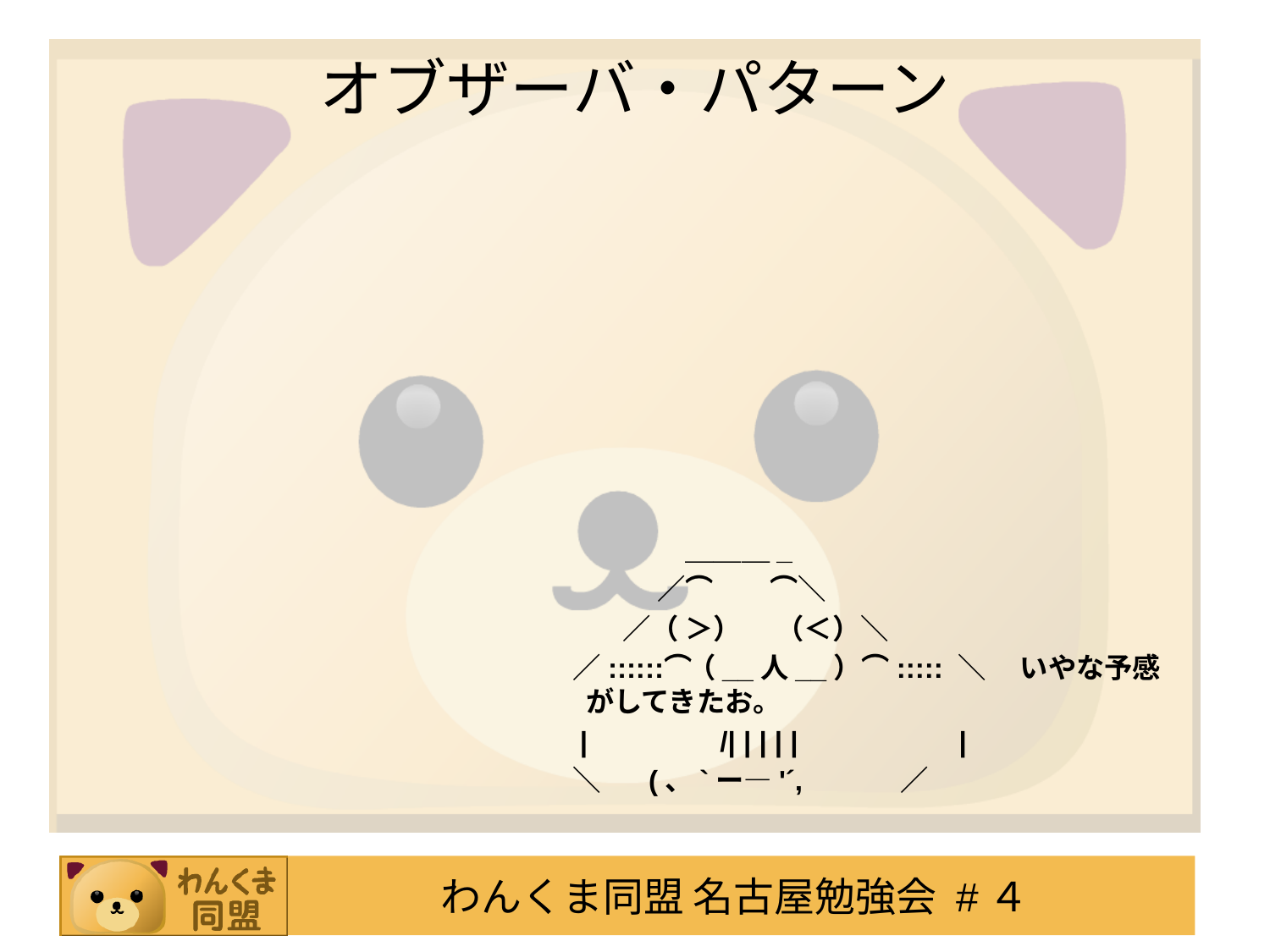

# オブザーバ・パターン
　　　　　 ＿＿＿_
　 　　　／⌒　　⌒＼
　　　／（ ＞） 　（＜）＼
　 ／::::::⌒（__人__）⌒::::: ＼ 　いやな予感がしてきたお。
　 |　 　　　/| | | | |　　 　　　|
　 ＼ 　 (、`ー―'´,　　 　／